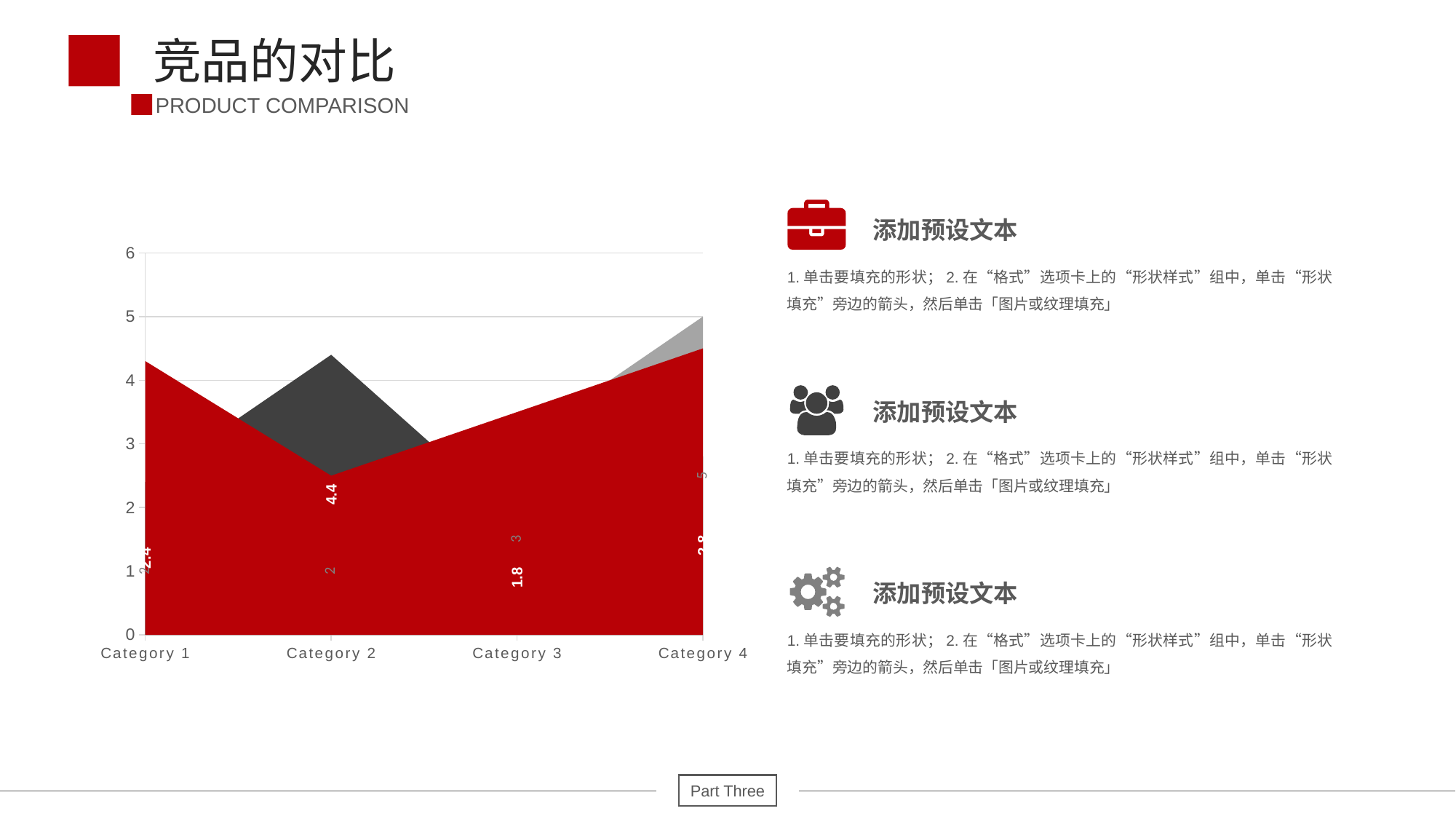

竞品的对比

PRODUCT COMPARISON

添加预设文本

### Chart

| Category | Series 1 | Series 2 | Series 3 |
|---|---|---|---|
| Category 1 | 4.3 | 2.4 | 2.0 |
| Category 2 | 2.5 | 4.4 | 2.0 |
| Category 3 | 3.5 | 1.8 | 3.0 |
| Category 4 | 4.5 | 2.8 | 5.0 |
1.单击要填充的形状；2.在“格式”选项卡上的“形状样式”组中，单击“形状填充”旁边的箭头，然后单击「图片或纹理填充」
添加预设文本

1.单击要填充的形状；2.在“格式”选项卡上的“形状样式”组中，单击“形状填充”旁边的箭头，然后单击「图片或纹理填充」
添加预设文本

1.单击要填充的形状；2.在“格式”选项卡上的“形状样式”组中，单击“形状填充”旁边的箭头，然后单击「图片或纹理填充」
Part Three